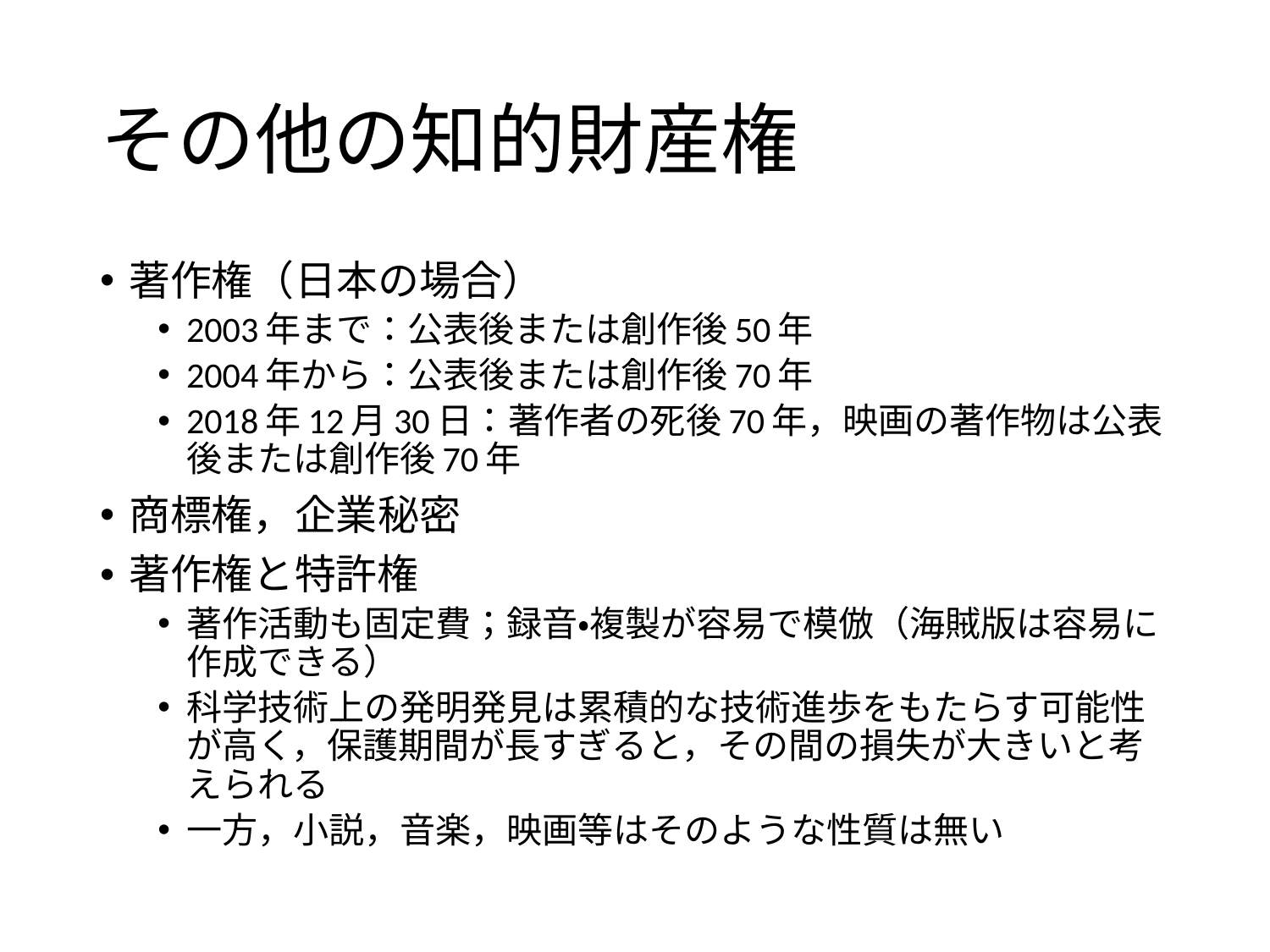

# その他の知的財産権
著作権（日本の場合）
2003年まで：公表後または創作後50年
2004年から：公表後または創作後70年
2018年12月30日：著作者の死後70年，映画の著作物は公表後または創作後70年
商標権，企業秘密
著作権と特許権
著作活動も固定費；録音・複製が容易で模倣（海賊版は容易に作成できる）
科学技術上の発明発見は累積的な技術進歩をもたらす可能性が高く，保護期間が長すぎると，その間の損失が大きいと考えられる
一方，小説，音楽，映画等はそのような性質は無い